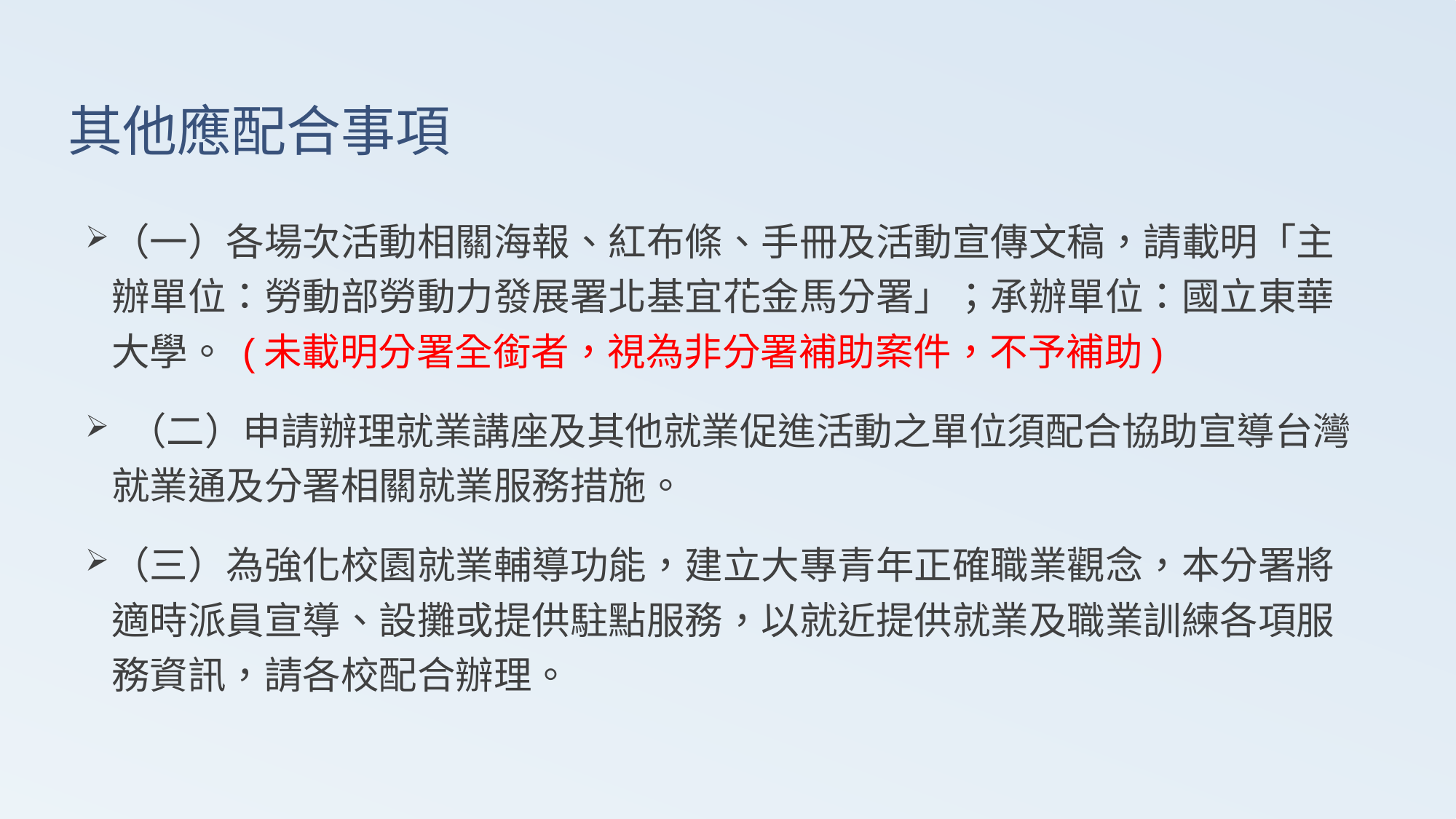

# 其他應配合事項
（一）各場次活動相關海報、紅布條、手冊及活動宣傳文稿，請載明「主辦單位：勞動部勞動力發展署北基宜花金馬分署」；承辦單位：國立東華大學。 (未載明分署全銜者，視為非分署補助案件，不予補助)
 （二）申請辦理就業講座及其他就業促進活動之單位須配合協助宣導台灣就業通及分署相關就業服務措施。
（三）為強化校園就業輔導功能，建立大專青年正確職業觀念，本分署將適時派員宣導、設攤或提供駐點服務，以就近提供就業及職業訓練各項服務資訊，請各校配合辦理。